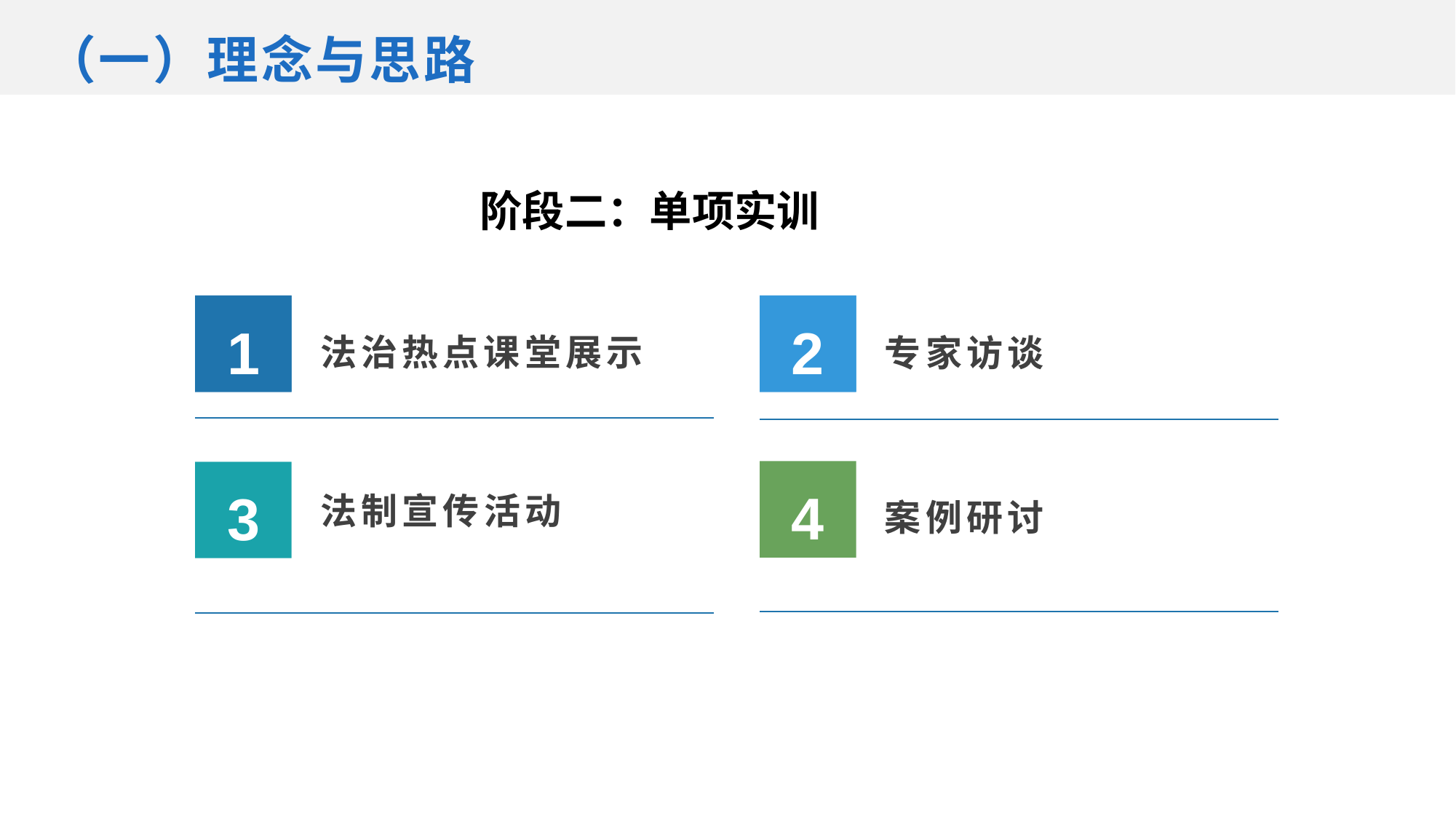

（一）理念与思路
阶段二：单项实训
1
1
2
2
法治热点课堂展示
专家访谈
4
3
法制宣传活动
案例研讨